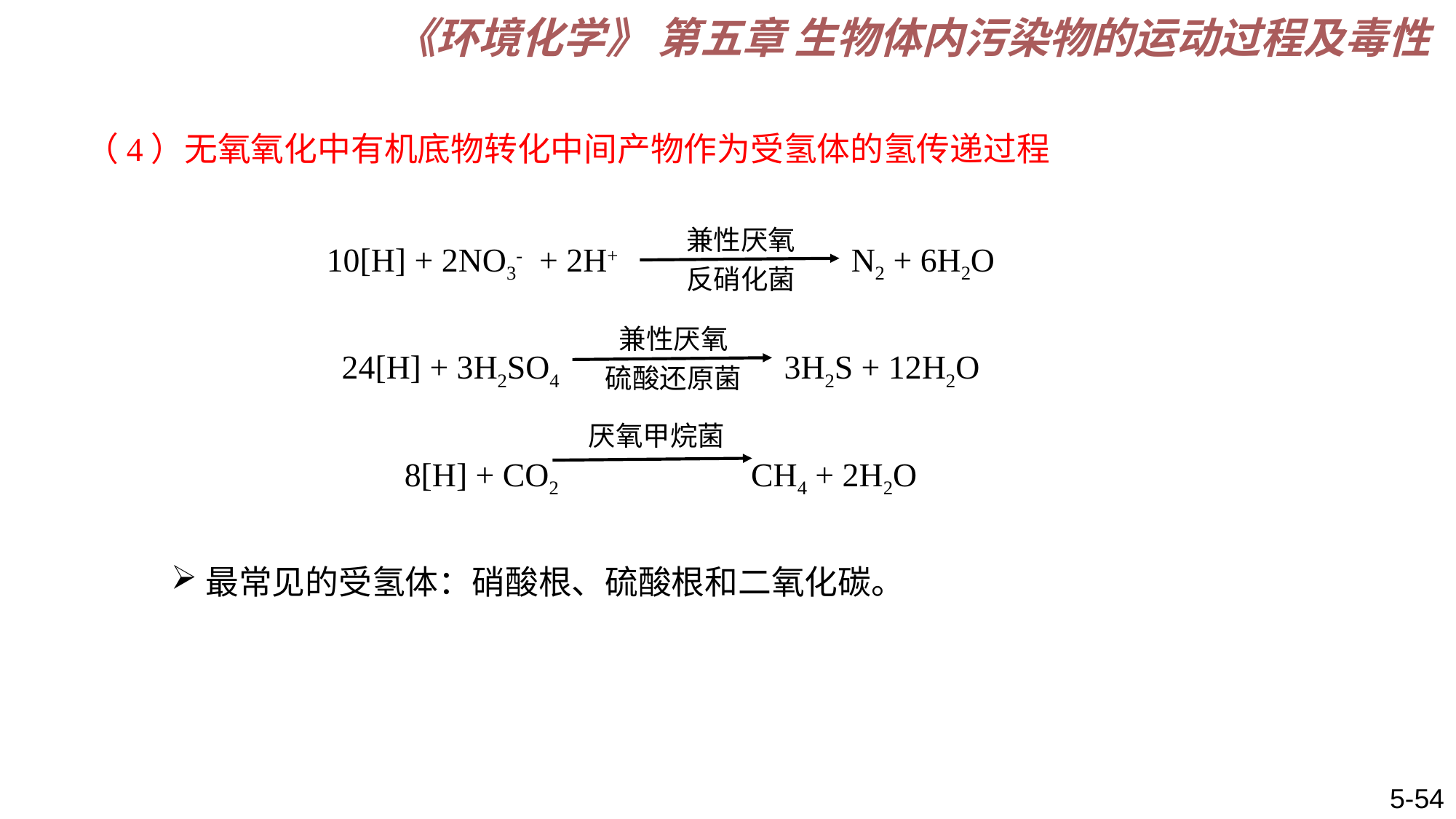

《环境化学》 第五章 生物体内污染物的运动过程及毒性
（4）无氧氧化中有机底物转化中间产物作为受氢体的氢传递过程
兼性厌氧
反硝化菌

  10[H] + 2NO3-  + 2H+                  　　N2 + 6H2O

  24[H] + 3H2SO4                 　　3H2S + 12H2O

  8[H] + CO2                       CH4 + 2H2O

兼性厌氧
硫酸还原菌

厌氧甲烷菌

最常见的受氢体：硝酸根、硫酸根和二氧化碳。
5-54